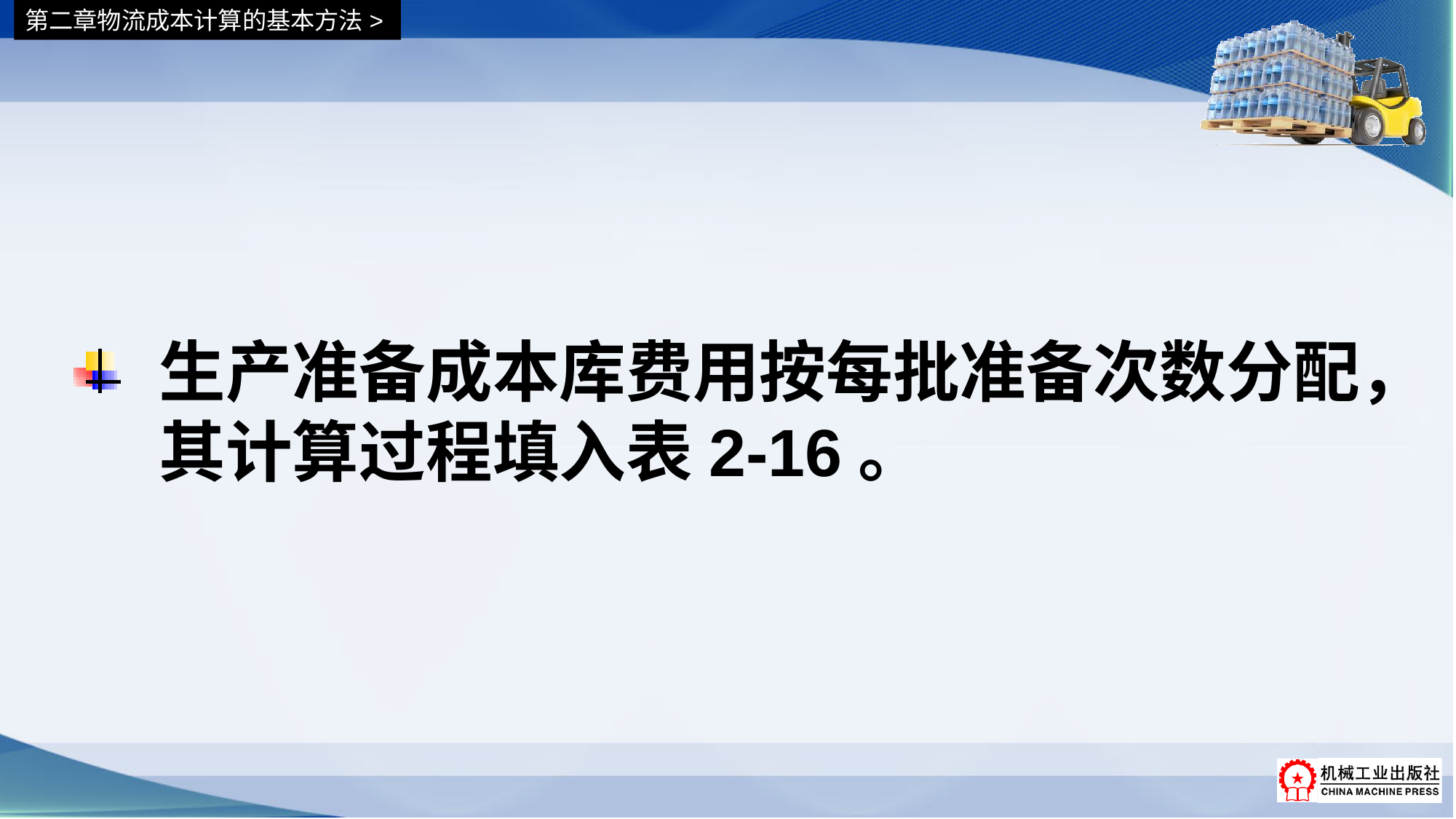

第二章物流成本计算的基本方法>
# 生产准备成本库费用按每批准备次数分配，其计算过程填入表2-16。